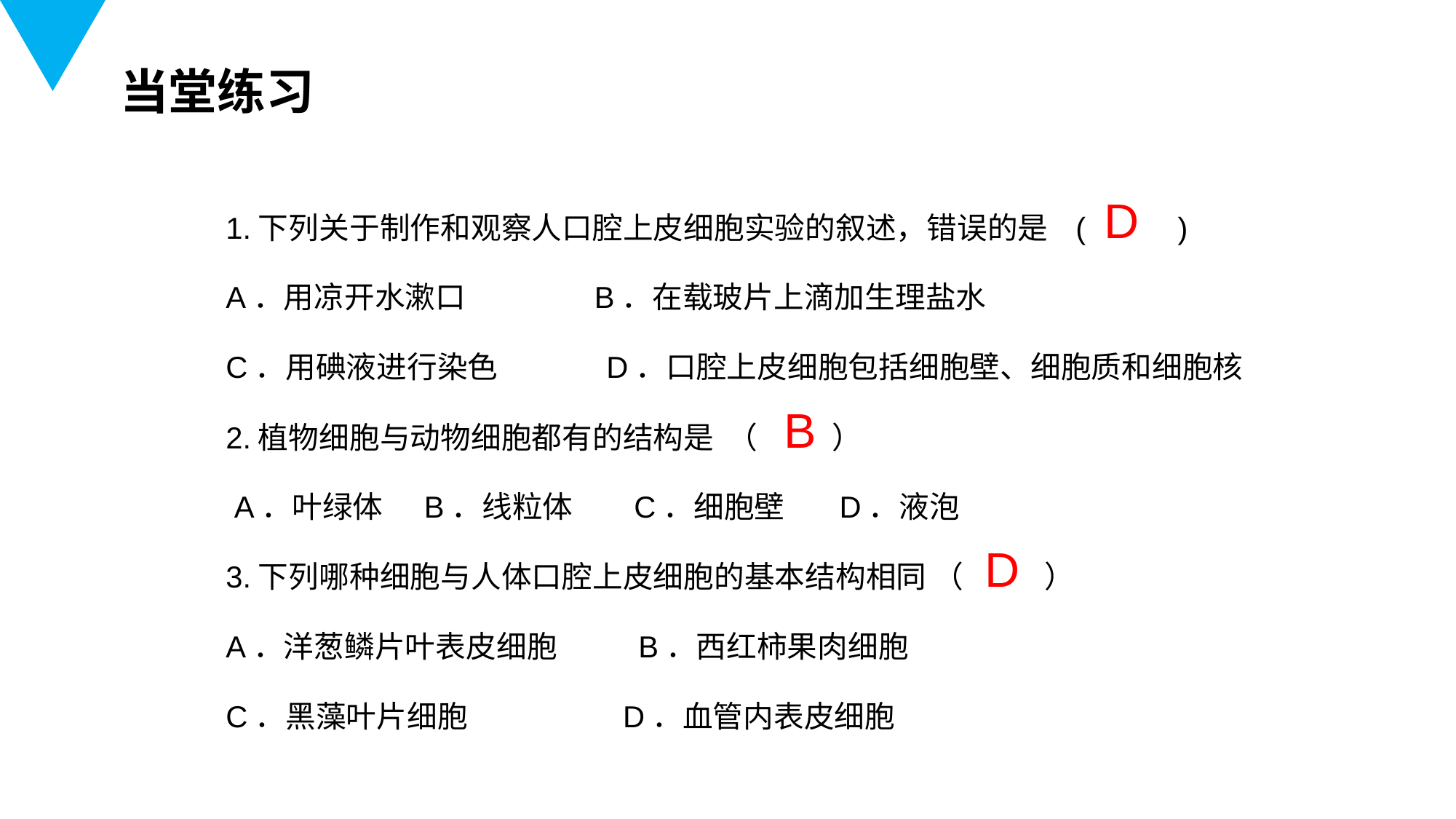

当堂练习
1.下列关于制作和观察人口腔上皮细胞实验的叙述，错误的是   (           )
A．用凉开水漱口                  B．在载玻片上滴加生理盐水
C．用碘液进行染色               D．口腔上皮细胞包括细胞壁、细胞质和细胞核
2.植物细胞与动物细胞都有的结构是  （           ）
 A．叶绿体     B．线粒体        C．细胞壁       D．液泡
3.下列哪种细胞与人体口腔上皮细胞的基本结构相同 （            ）
A．洋葱鳞片叶表皮细胞           B．西红柿果肉细胞
C．黑藻叶片细胞                      D．血管内表皮细胞
D
B
D